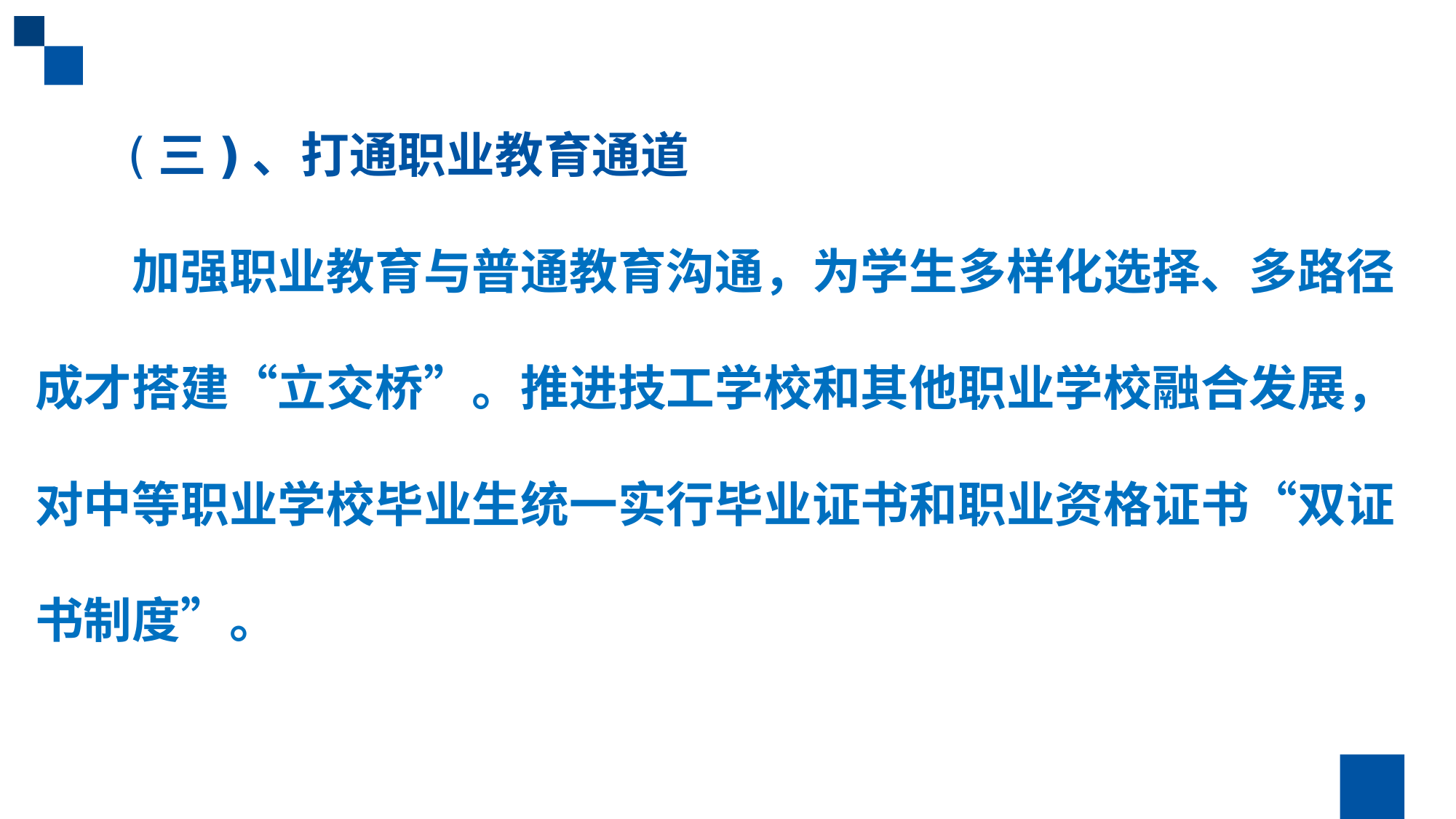

(三)、打通职业教育通道
　　加强职业教育与普通教育沟通，为学生多样化选择、多路径成才搭建“立交桥”。推进技工学校和其他职业学校融合发展，对中等职业学校毕业生统一实行毕业证书和职业资格证书“双证书制度”。

126